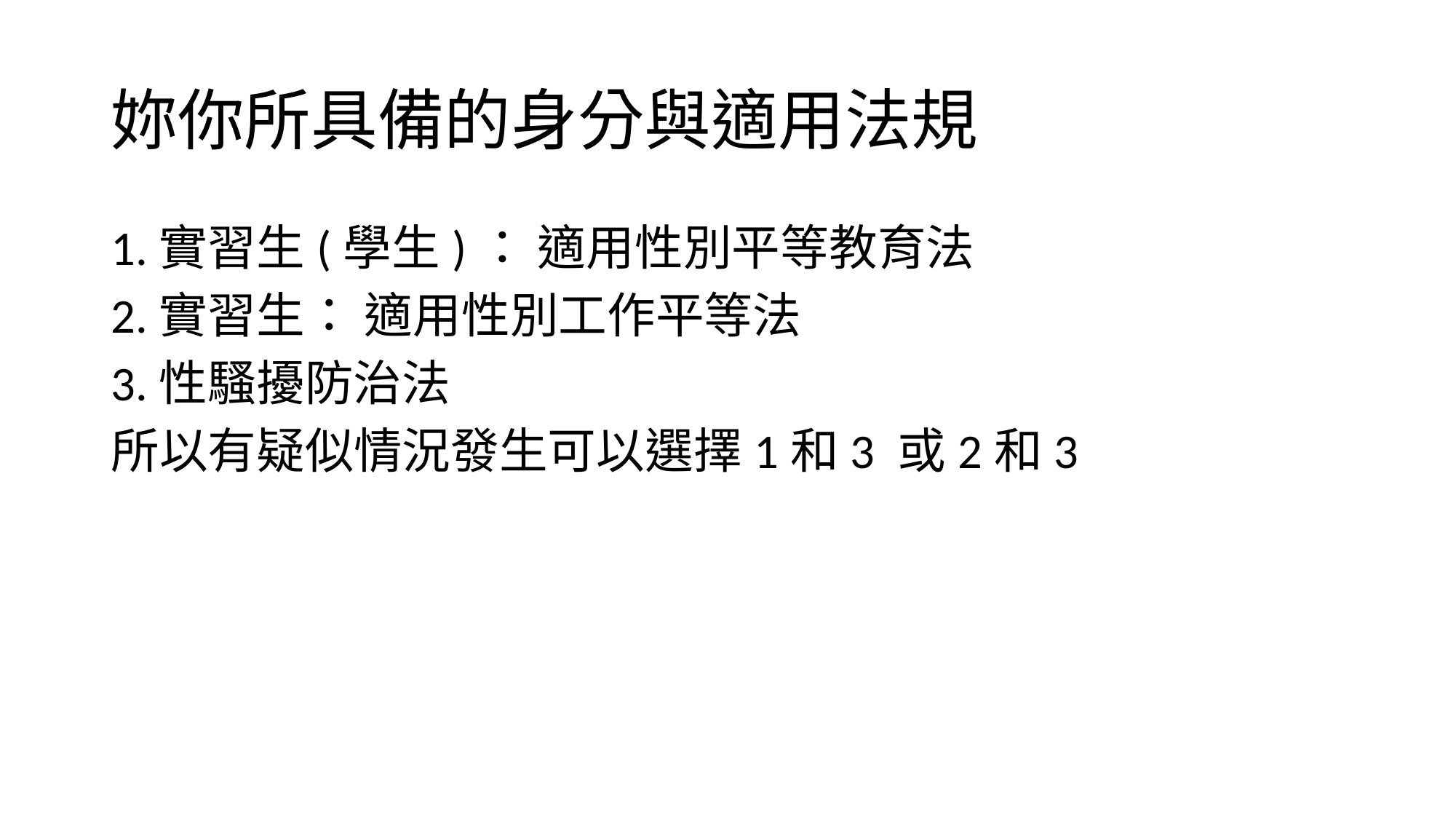

# 妳你所具備的身分與適用法規
1.實習生(學生)： 適用性別平等教育法
2.實習生： 適用性別工作平等法
3.性騷擾防治法
所以有疑似情況發生可以選擇1和3 或2和3